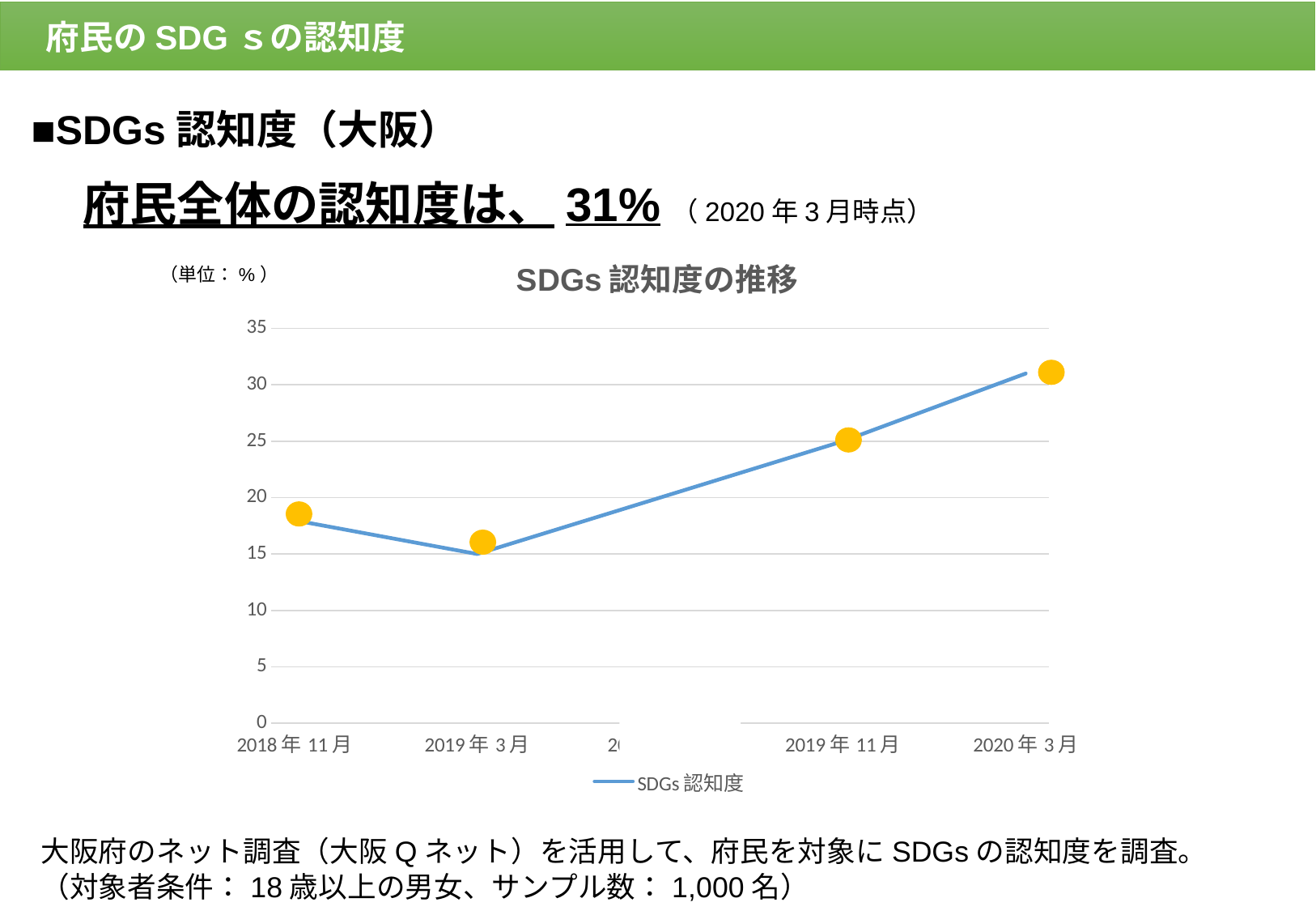

府民のSDGｓの認知度
■SDGs認知度（大阪）
府民全体の認知度は、31%（2020年3月時点）

### Chart: SDGs認知度の推移

| Category | SDGs認知度 |
|---|---|
| 43405 | 18.0 |
| 43525 | 15.0 |
| 43770 | 25.0 |
| 43891 | 31.0 |
（単位：%）

　大阪府のネット調査（大阪Qネット）を活用して、府民を対象にSDGsの認知度を調査。
　（対象者条件：18歳以上の男女、サンプル数：1,000名）